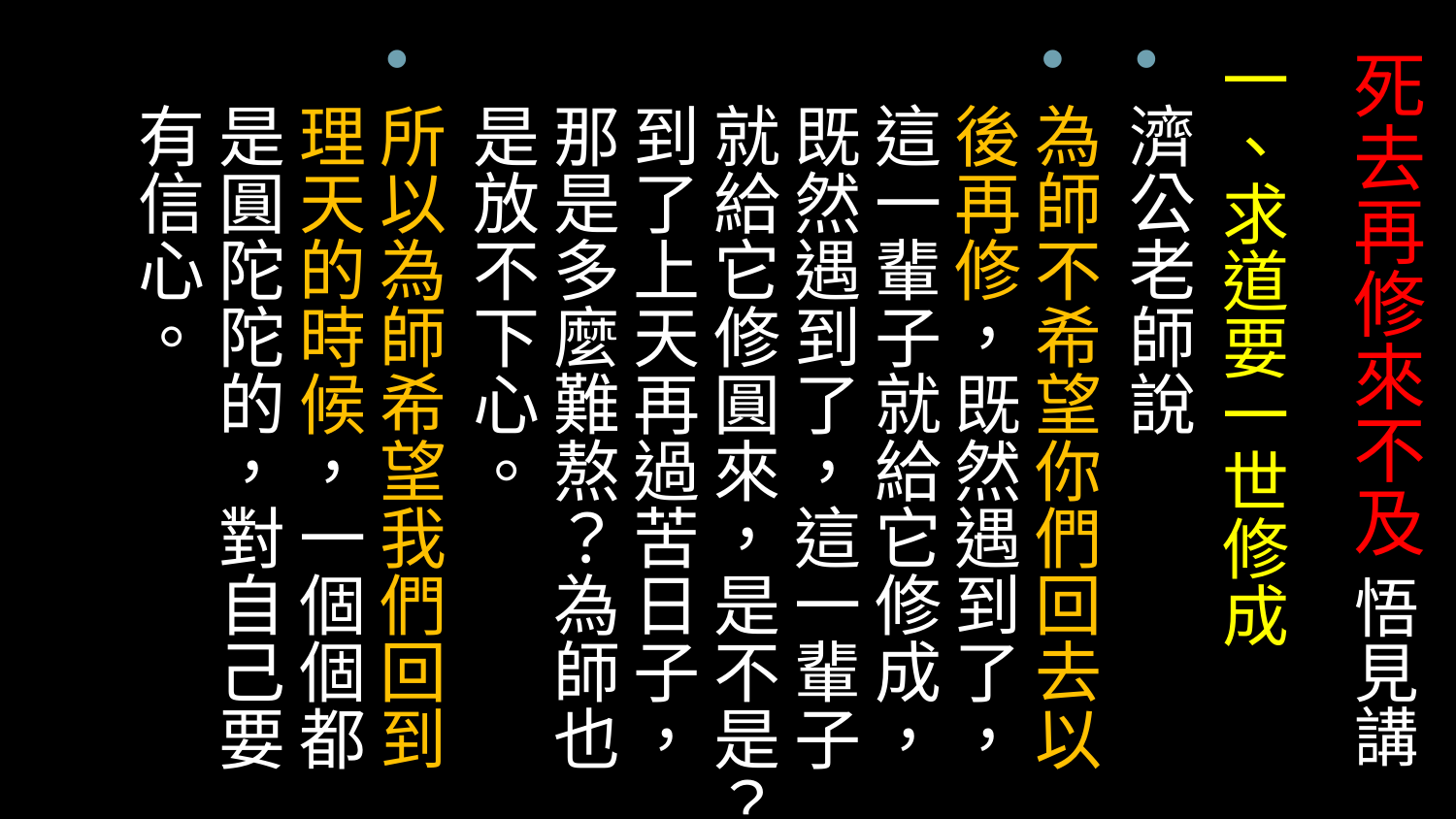

# 死去再修來不及 悟見講
一、求道要一世修成
濟公老師說
為師不希望你們回去以後再修，既然遇到了，這一輩子就給它修成，既然遇到了，這一輩子就給它修圓來，是不是？到了上天再過苦日子，那是多麼難熬？為師也是放不下心。
所以為師希望我們回到理天的時候，一個個都是圓陀陀的，對自己要有信心。